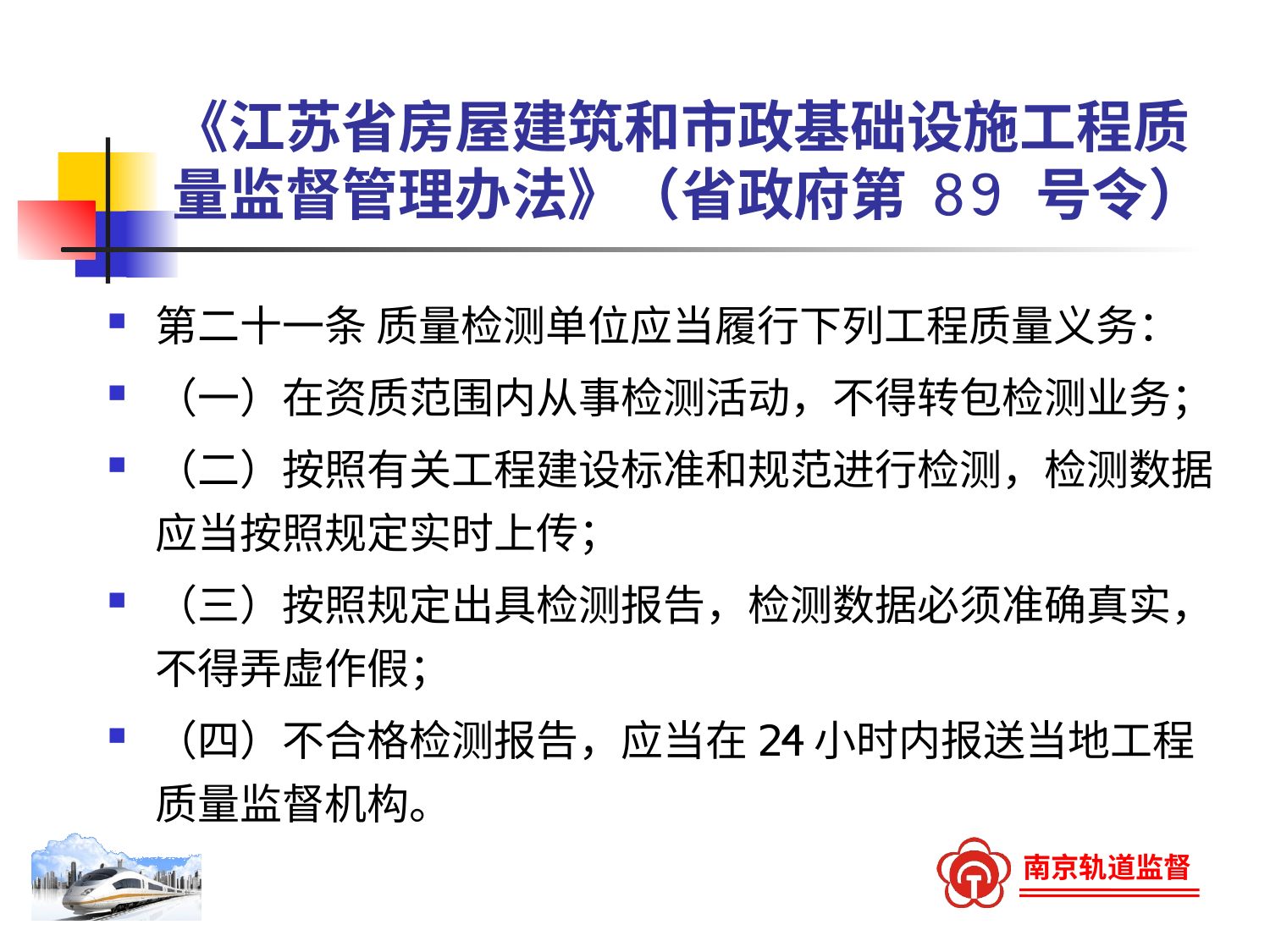

# 《江苏省房屋建筑和市政基础设施工程质量监督管理办法》（省政府第 89 号令）
第二十一条 质量检测单位应当履行下列工程质量义务：
（一）在资质范围内从事检测活动，不得转包检测业务；
（二）按照有关工程建设标准和规范进行检测，检测数据应当按照规定实时上传；
（三）按照规定出具检测报告，检测数据必须准确真实，不得弄虚作假；
（四）不合格检测报告，应当在24小时内报送当地工程质量监督机构。